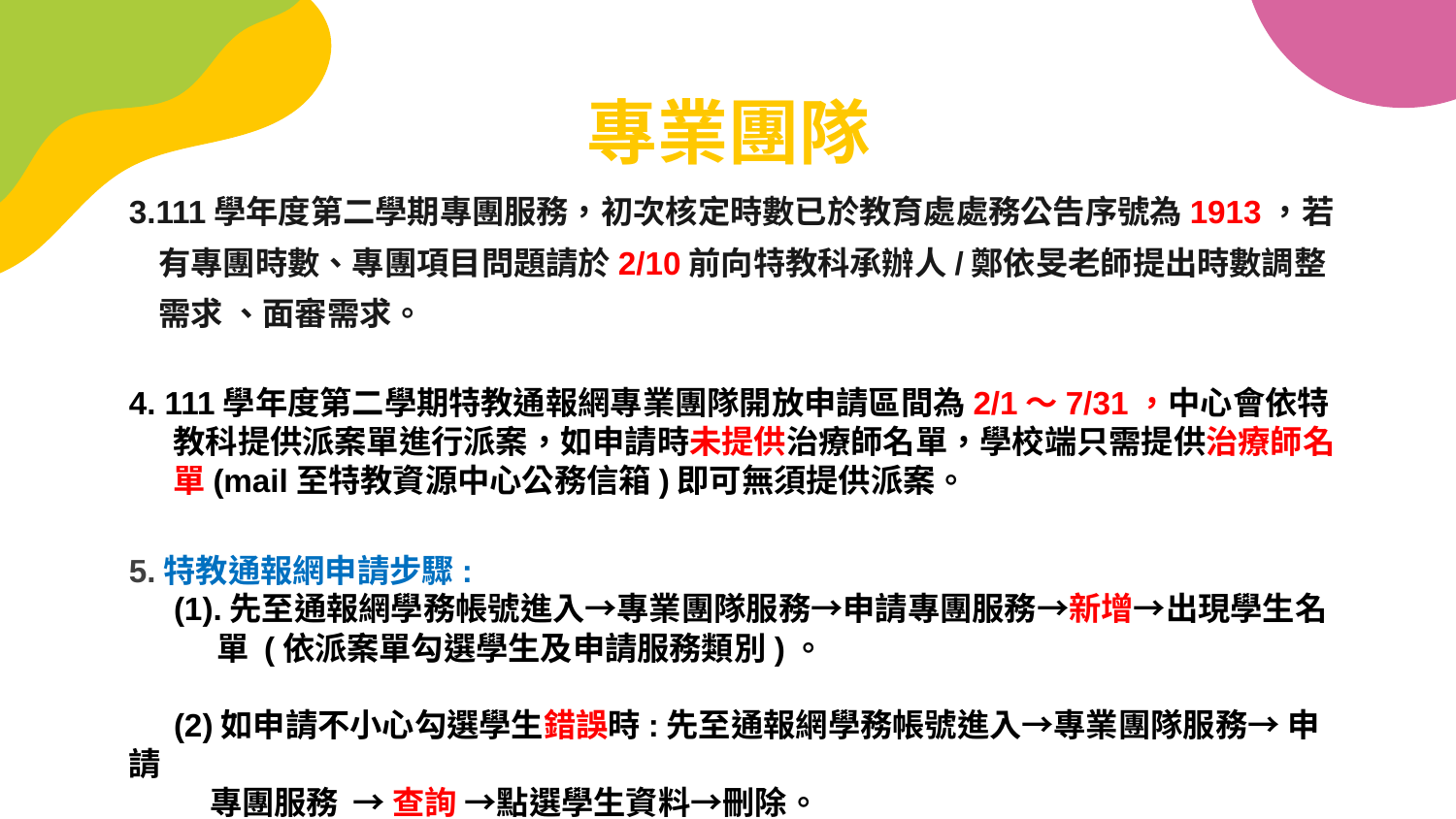

# 專業團隊
3.111學年度第二學期專團服務，初次核定時數已於教育處處務公告序號為1913，若
   有專團時數、專團項目問題請於2/10前向特教科承辦人/鄭依旻老師提出時數調整
   需求 、面審需求。

4. 111學年度第二學期特教通報網專業團隊開放申請區間為2/1～7/31，中心會依特
     教科提供派案單進行派案，如申請時未提供治療師名單，學校端只需提供治療師名
     單(mail至特教資源中心公務信箱)即可無須提供派案。

5.特教通報網申請步驟:
     (1).先至通報網學務帳號進入→專業團隊服務→申請專團服務→新增→出現學生名
           單 (依派案單勾選學生及申請服務類別)。

     (2)如申請不小心勾選學生錯誤時:先至通報網學務帳號進入→專業團隊服務→ 申請
          專團服務  → 查詢 →點選學生資料→刪除。